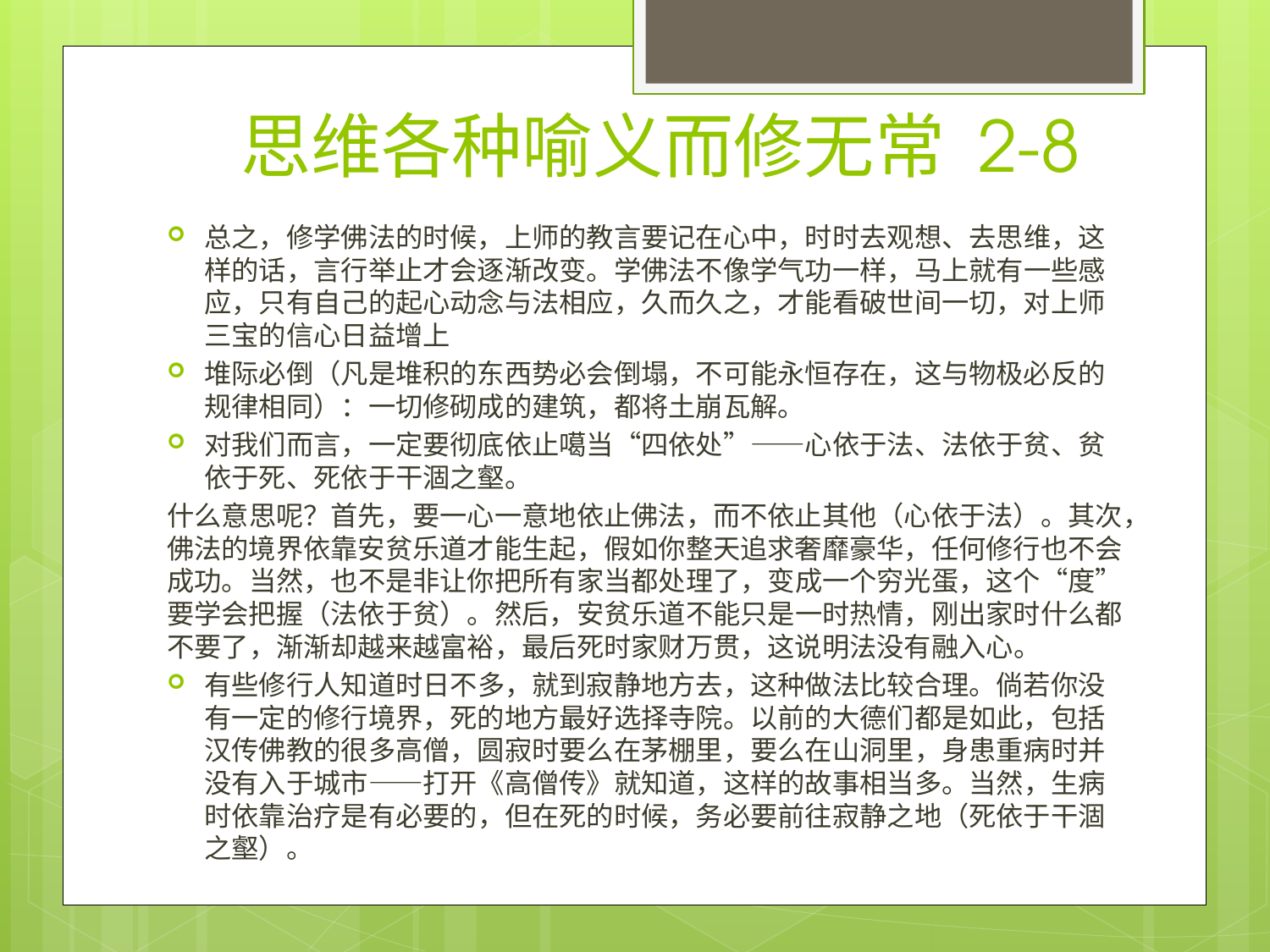

# 思维各种喻义而修无常 2-8
总之，修学佛法的时候，上师的教言要记在心中，时时去观想、去思维，这样的话，言行举止才会逐渐改变。学佛法不像学气功一样，马上就有一些感应，只有自己的起心动念与法相应，久而久之，才能看破世间一切，对上师三宝的信心日益增上
堆际必倒（凡是堆积的东西势必会倒塌，不可能永恒存在，这与物极必反的规律相同）：一切修砌成的建筑，都将土崩瓦解。
对我们而言，一定要彻底依止噶当“四依处”——心依于法、法依于贫、贫依于死、死依于干涸之壑。
什么意思呢？首先，要一心一意地依止佛法，而不依止其他（心依于法）。其次，佛法的境界依靠安贫乐道才能生起，假如你整天追求奢靡豪华，任何修行也不会成功。当然，也不是非让你把所有家当都处理了，变成一个穷光蛋，这个“度”要学会把握（法依于贫）。然后，安贫乐道不能只是一时热情，刚出家时什么都不要了，渐渐却越来越富裕，最后死时家财万贯，这说明法没有融入心。
有些修行人知道时日不多，就到寂静地方去，这种做法比较合理。倘若你没有一定的修行境界，死的地方最好选择寺院。以前的大德们都是如此，包括汉传佛教的很多高僧，圆寂时要么在茅棚里，要么在山洞里，身患重病时并没有入于城市——打开《高僧传》就知道，这样的故事相当多。当然，生病时依靠治疗是有必要的，但在死的时候，务必要前往寂静之地（死依于干涸之壑）。